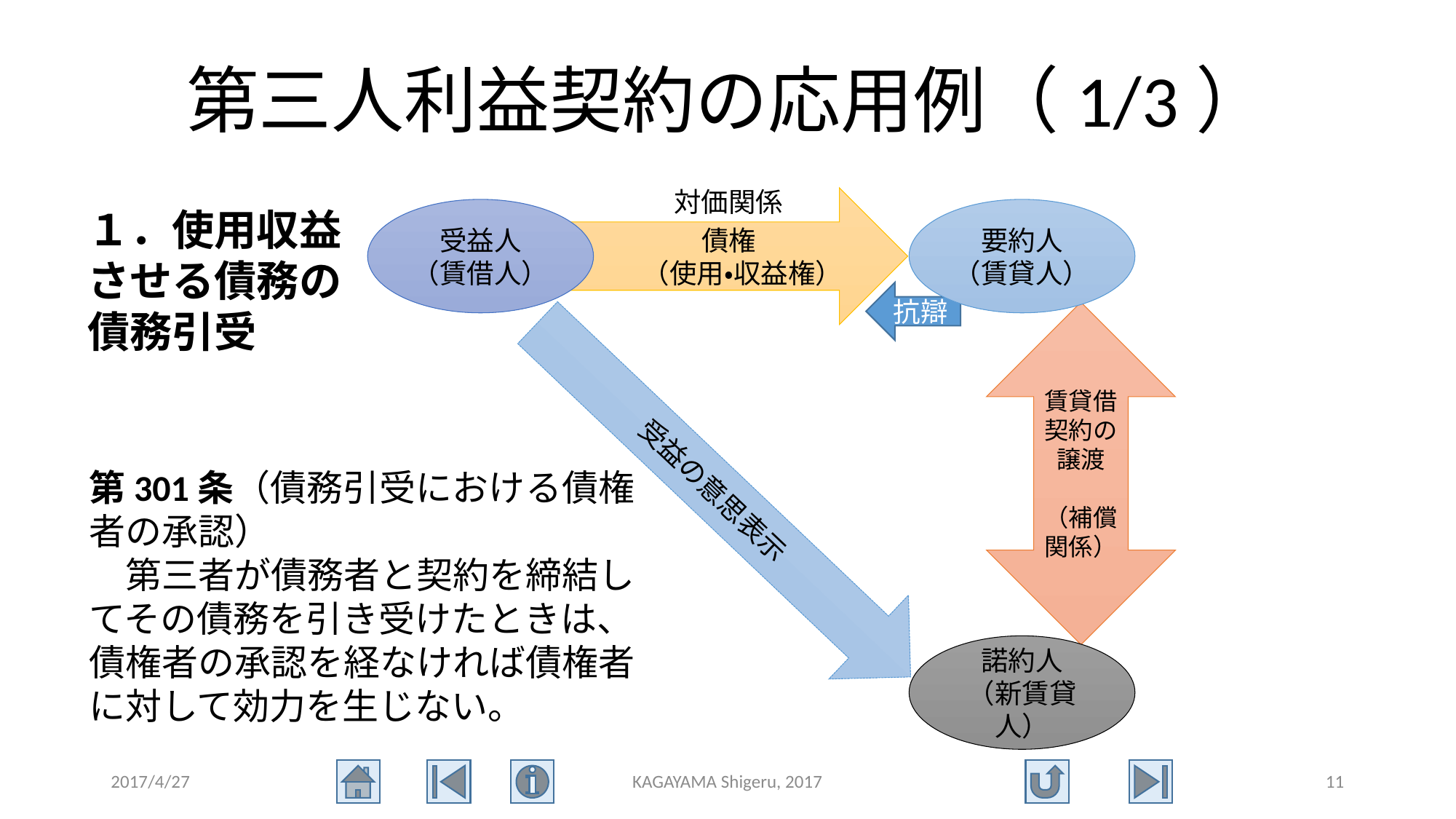

# 第三人利益契約の応用例（1/3）
対価関係
　　　　　　　債権
　　　　　　　　（使用・収益権）
１．使用収益
させる債務の
債務引受
受益人
（賃借人）
要約人
（賃貸人）
抗辯
賃貸借契約の譲渡

（補償
関係）
受益の意思表示
第301条（債務引受における債権者の承認）
　第三者が債務者と契約を締結してその債務を引き受けたときは、債権者の承認を経なければ債権者に対して効力を生じない。
諾約人
（新賃貸人）
2017/4/27
KAGAYAMA Shigeru, 2017
11